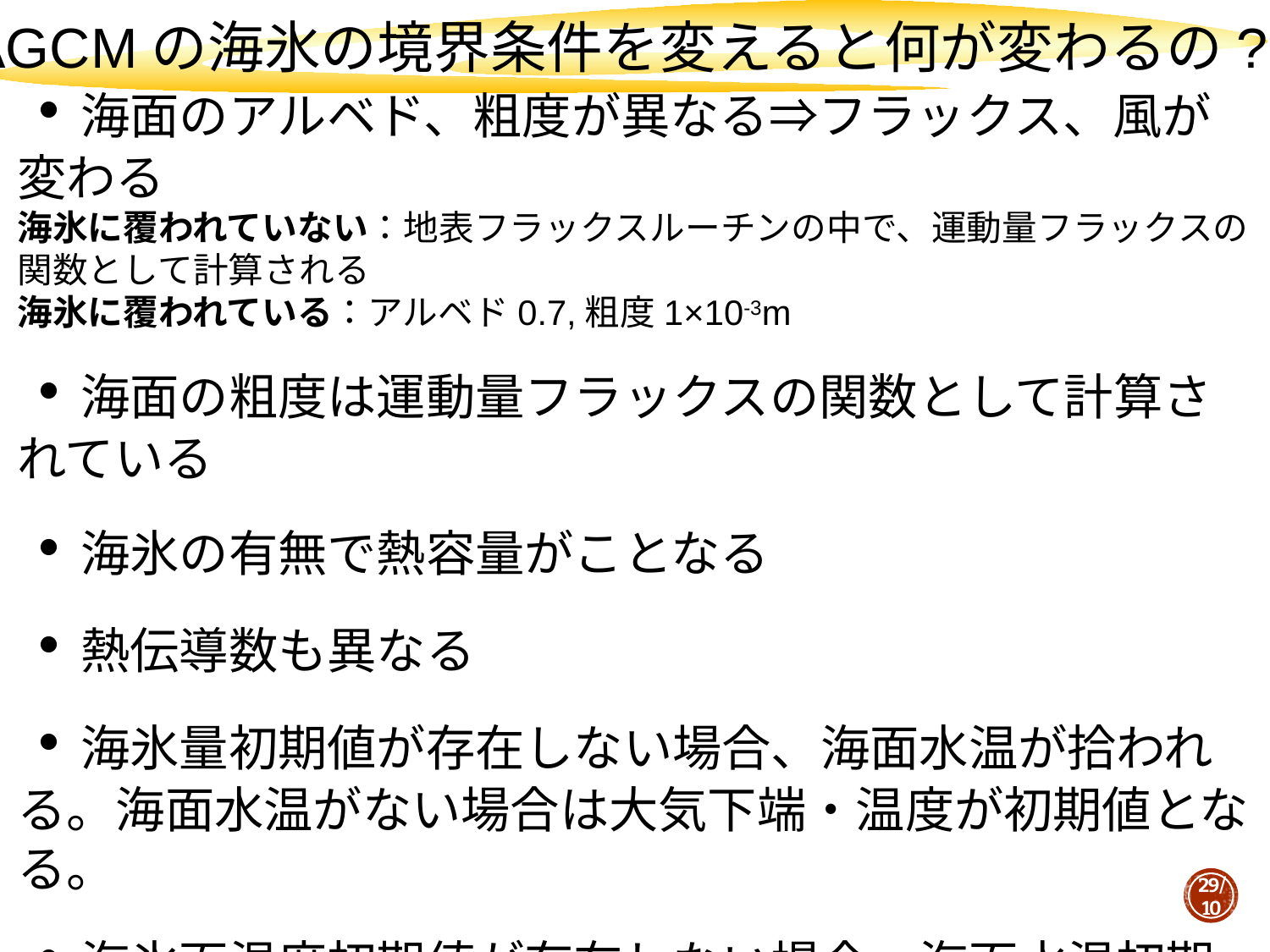

AGCMの海氷の境界条件を変えると何が変わるの??
・海面のアルベド、粗度が異なる⇒フラックス、風が変わる
海氷に覆われていない：地表フラックスルーチンの中で、運動量フラックスの関数として計算される
海氷に覆われている：アルベド0.7,粗度1×10-3m

・海面の粗度は運動量フラックスの関数として計算されている

・海氷の有無で熱容量がことなる

・熱伝導数も異なる

・海氷量初期値が存在しない場合、海面水温が拾われる。海面水温がない場合は大気下端・温度が初期値となる。

・海氷面温度初期値が存在しない場合、海面水温初期値と海氷融解温度のどちらか低いほうが初期値に用いられる。
29/10